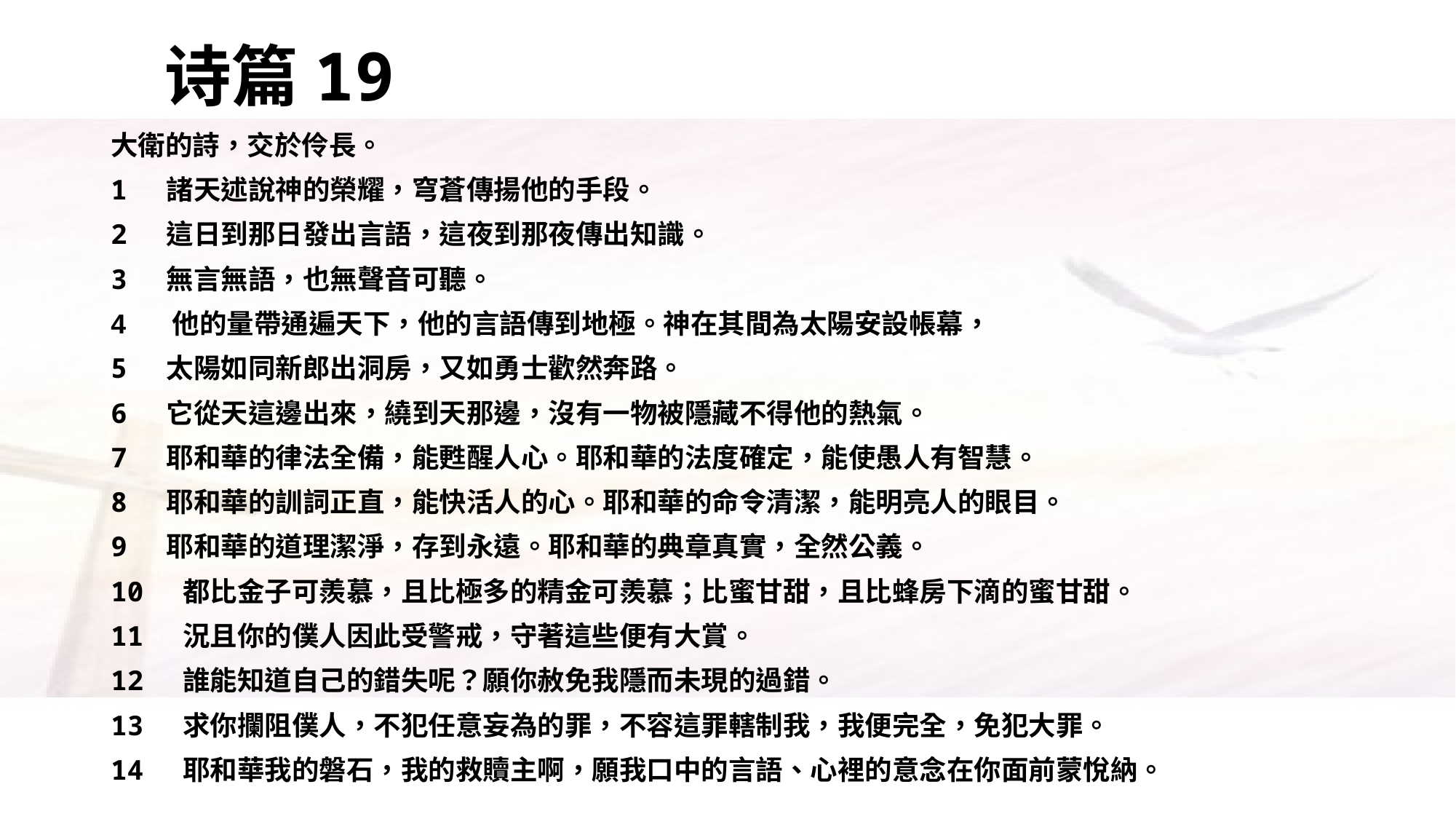

# 诗篇19
大衛的詩，交於伶長。
1  諸天述說神的榮耀，穹蒼傳揚他的手段。
2  這日到那日發出言語，這夜到那夜傳出知識。
3  無言無語，也無聲音可聽。
他的量帶通遍天下，他的言語傳到地極。神在其間為太陽安設帳幕，
5  太陽如同新郎出洞房，又如勇士歡然奔路。
6  它從天這邊出來，繞到天那邊，沒有一物被隱藏不得他的熱氣。
7  耶和華的律法全備，能甦醒人心。耶和華的法度確定，能使愚人有智慧。
8  耶和華的訓詞正直，能快活人的心。耶和華的命令清潔，能明亮人的眼目。
9  耶和華的道理潔淨，存到永遠。耶和華的典章真實，全然公義。
10  都比金子可羨慕，且比極多的精金可羨慕；比蜜甘甜，且比蜂房下滴的蜜甘甜。
11  況且你的僕人因此受警戒，守著這些便有大賞。
12  誰能知道自己的錯失呢？願你赦免我隱而未現的過錯。
13  求你攔阻僕人，不犯任意妄為的罪，不容這罪轄制我，我便完全，免犯大罪。
14  耶和華我的磐石，我的救贖主啊，願我口中的言語、心裡的意念在你面前蒙悅納。